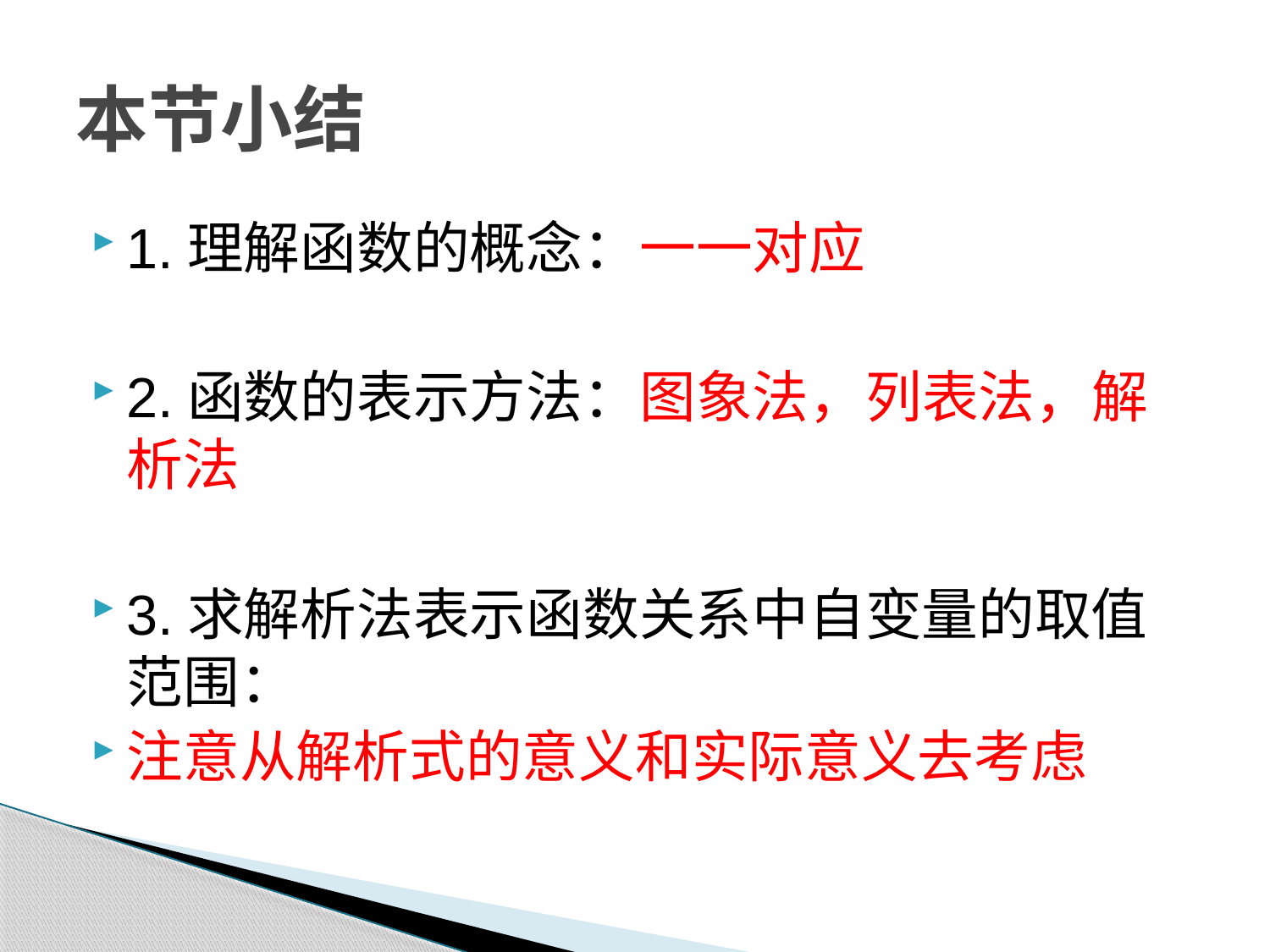

# 本节小结
1.理解函数的概念：一一对应

2.函数的表示方法：图象法，列表法，解析法

3.求解析法表示函数关系中自变量的取值范围：
注意从解析式的意义和实际意义去考虑